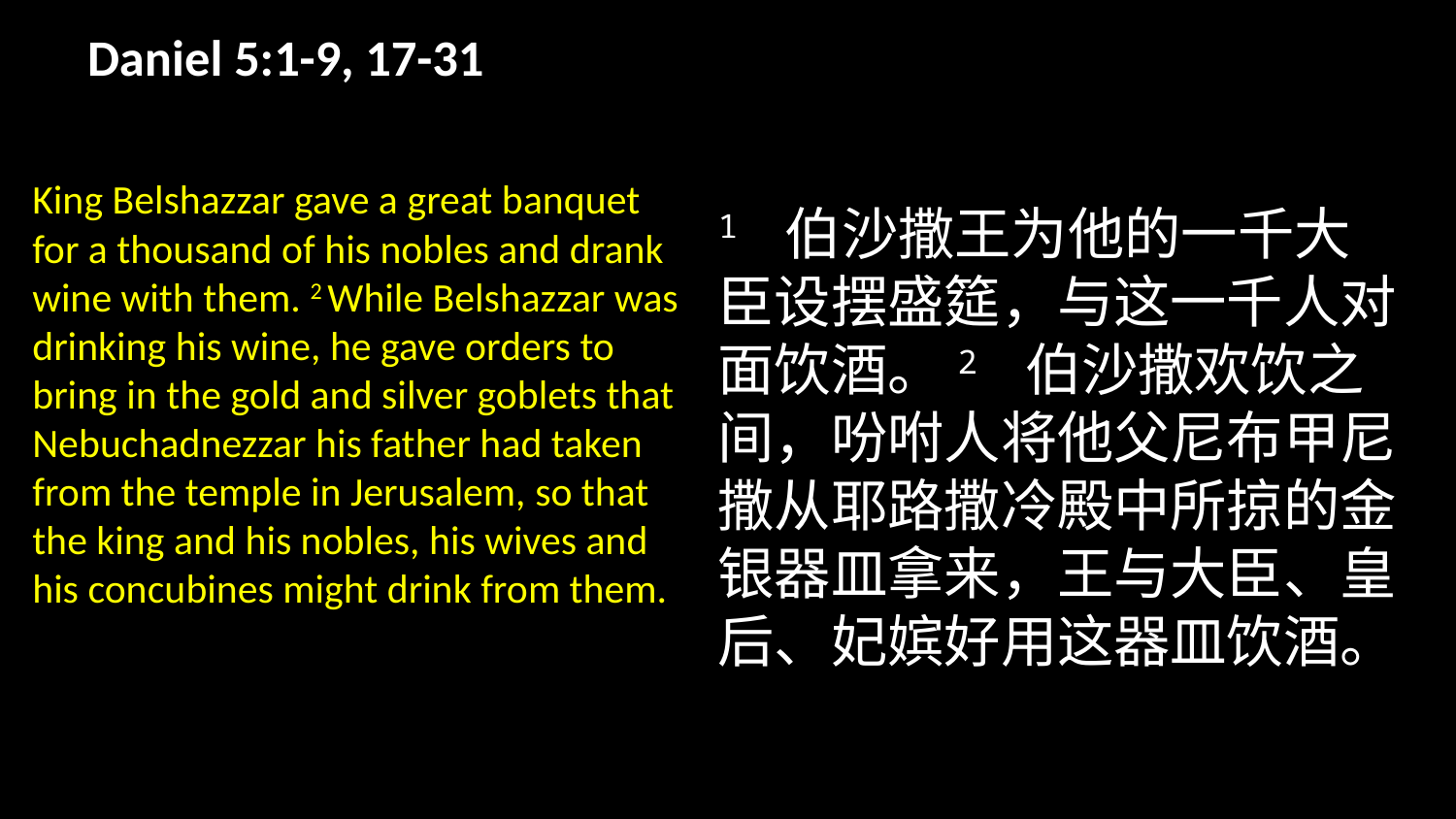

# Daniel 5:1-9, 17-31
King Belshazzar gave a great banquet for a thousand of his nobles and drank wine with them. 2 While Belshazzar was drinking his wine, he gave orders to bring in the gold and silver goblets that Nebuchadnezzar his father had taken from the temple in Jerusalem, so that the king and his nobles, his wives and his concubines might drink from them.
1 伯沙撒王为他的一千大臣设摆盛筵，与这一千人对面饮酒。2 伯沙撒欢饮之间，吩咐人将他父尼布甲尼撒从耶路撒冷殿中所掠的金银器皿拿来，王与大臣、皇后、妃嫔好用这器皿饮酒。